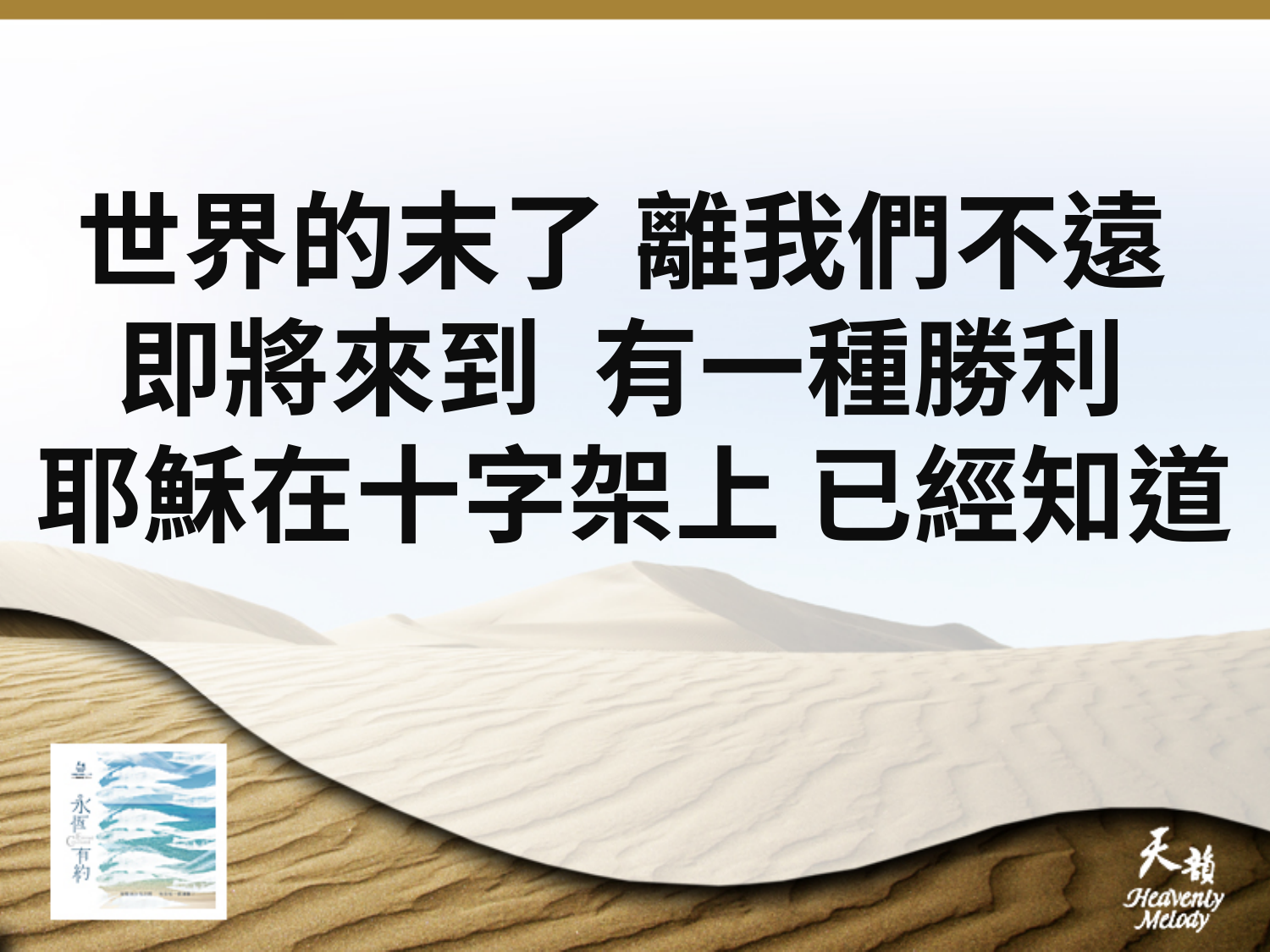

# 世界的末了 離我們不遠 即將來到  有一種勝利 耶穌在十字架上 已經知道